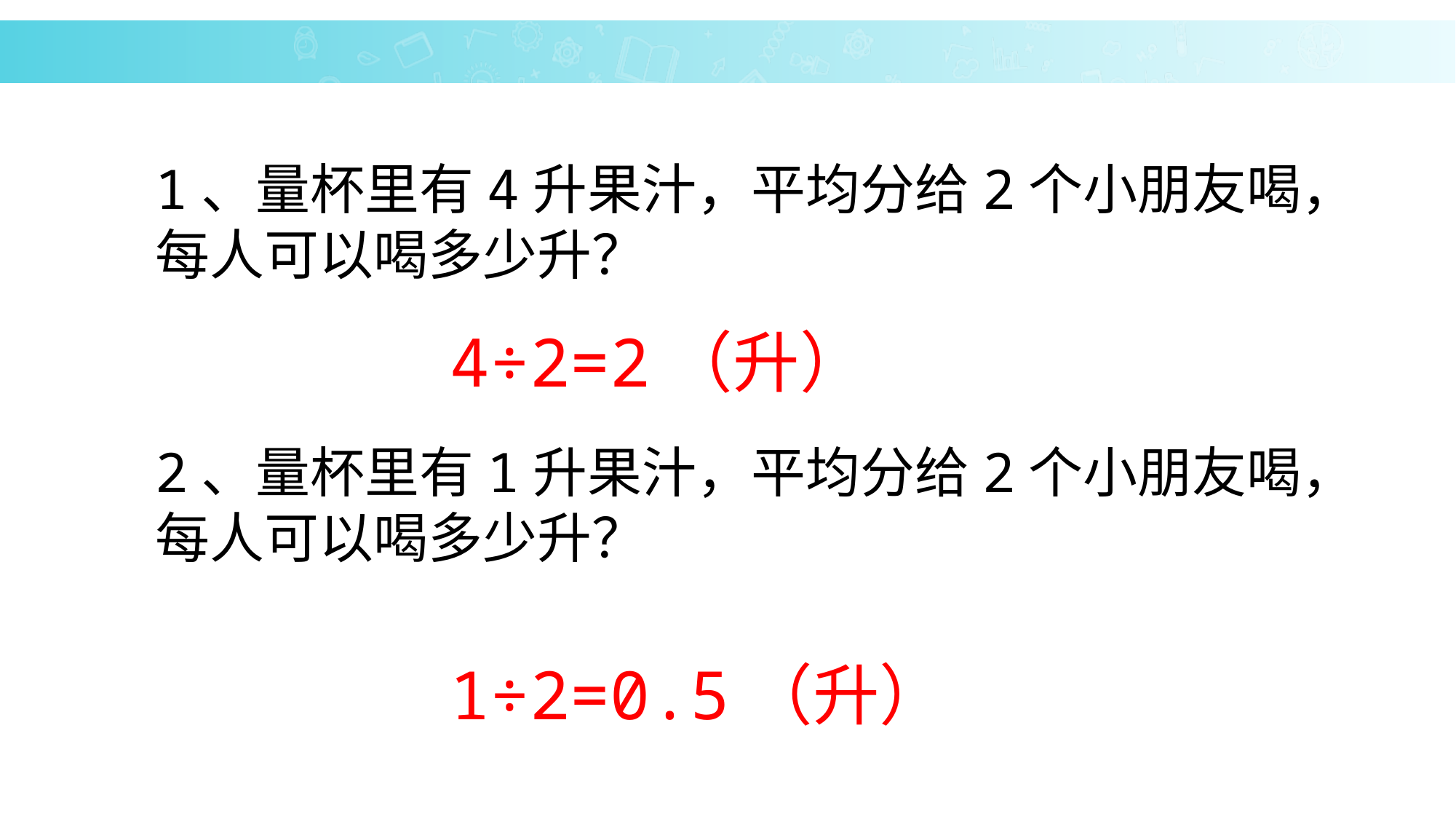

1、量杯里有4升果汁，平均分给2个小朋友喝，
每人可以喝多少升？
4÷2=2（升）
2、量杯里有1升果汁，平均分给2个小朋友喝，
每人可以喝多少升？
1÷2=0.5（升）